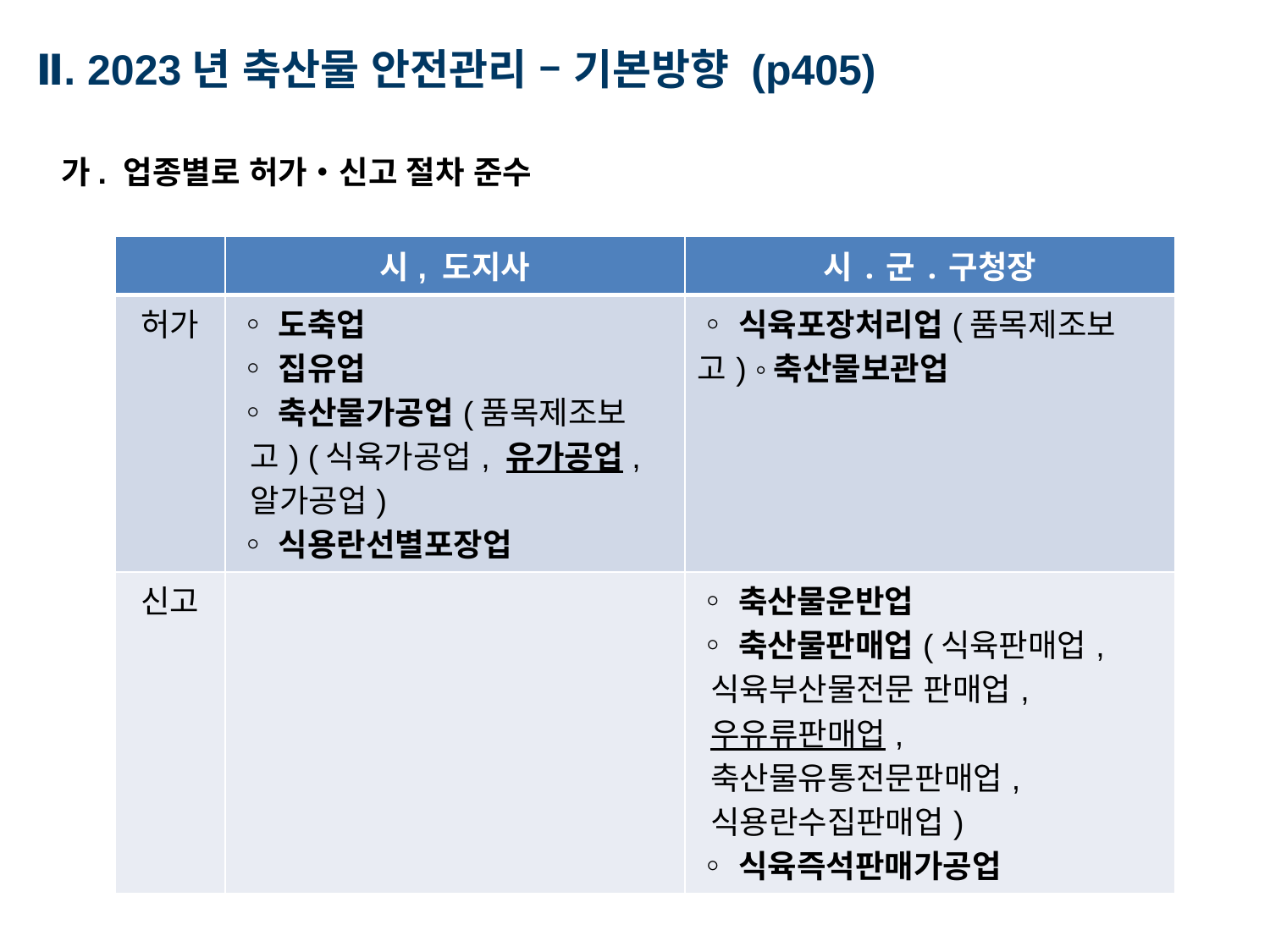

Ⅱ. 2023년 축산물 안전관리 – 기본방향 (p405)
가. 업종별로 허가‧신고 절차 준수
|  | 시, 도지사 | 시 ․ 군 ․ 구청장 |
| --- | --- | --- |
| 허가 | ◦도축업 ◦집유업 ◦축산물가공업(품목제조보고) (식육가공업, 유가공업, 알가공업) ◦식용란선별포장업 | ◦식육포장처리업(품목제조보고) ◦축산물보관업 |
| 신고 |  | ◦축산물운반업 ◦축산물판매업(식육판매업, 식육부산물전문 판매업, 우유류판매업, 축산물유통전문판매업, 식용란수집판매업) ◦식육즉석판매가공업 |